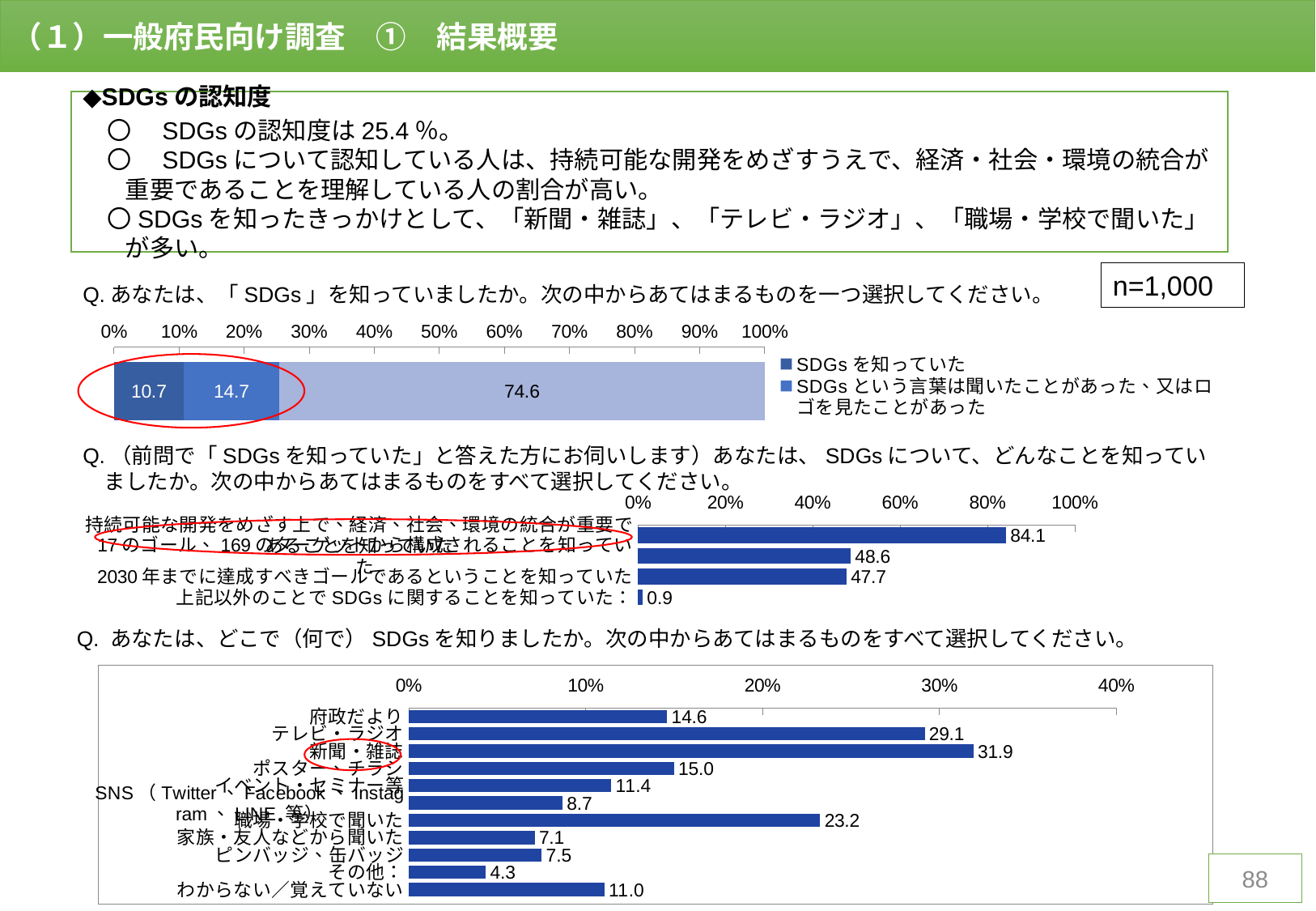

（１）一般府民向け調査　①　結果概要
◆SDGsの認知度
　〇　SDGsの認知度は25.4％。
　〇　SDGsについて認知している人は、持続可能な開発をめざすうえで、経済・社会・環境の統合が重要であることを理解している人の割合が高い。
　〇SDGsを知ったきっかけとして、「新聞・雑誌」、「テレビ・ラジオ」、「職場・学校で聞いた」が多い。
n=1,000
Q.あなたは、「SDGs」を知っていましたか。次の中からあてはまるものを一つ選択してください。

### Chart

| Category | SDGsを知っていた | SDGsという言葉は聞いたことがあった、又はロゴを見たことがあった | SDGsを知らなかった（今回の調査で初めて知った） |
|---|---|---|---|
Q.（前問で「SDGsを知っていた」と答えた方にお伺いします）あなたは、SDGsについて、どんなことを知っていましたか。次の中からあてはまるものをすべて選択してください。

### Chart

| Category |  |
|---|---|
| 持続可能な開発をめざす上で、経済、社会、環境の統合が重要であることを知っていた | 84.11214953271 |
| 17のゴール、169のターゲットから構成されることを知っていた | 48.598130841121 |
| 2030年までに達成すべきゴールであるということを知っていた | 47.663551401869 |
| 上記以外のことでSDGsに関することを知っていた： | 0.93457943925234 |
Q. あなたは、どこで（何で）SDGsを知りましたか。次の中からあてはまるものをすべて選択してください。

### Chart

| Category |  |
|---|---|
| 府政だより | 14.566929133858 |
| テレビ・ラジオ | 29.133858267717 |
| 新聞・雑誌 | 31.889763779528 |
| ポスター、チラシ | 14.96062992126 |
| イベント・セミナー等 | 11.417322834646 |
| SNS（Twitter、Facebook、Instagram、LINE 等） | 8.6614173228346 |
| 職場・学校で聞いた | 23.228346456693 |
| 家族・友人などから聞いた | 7.0866141732283 |
| ピンバッジ、缶バッジ | 7.4803149606299 |
| その他： | 4.3307086614173 |
| わからない／覚えていない | 11.023622047244 |
88